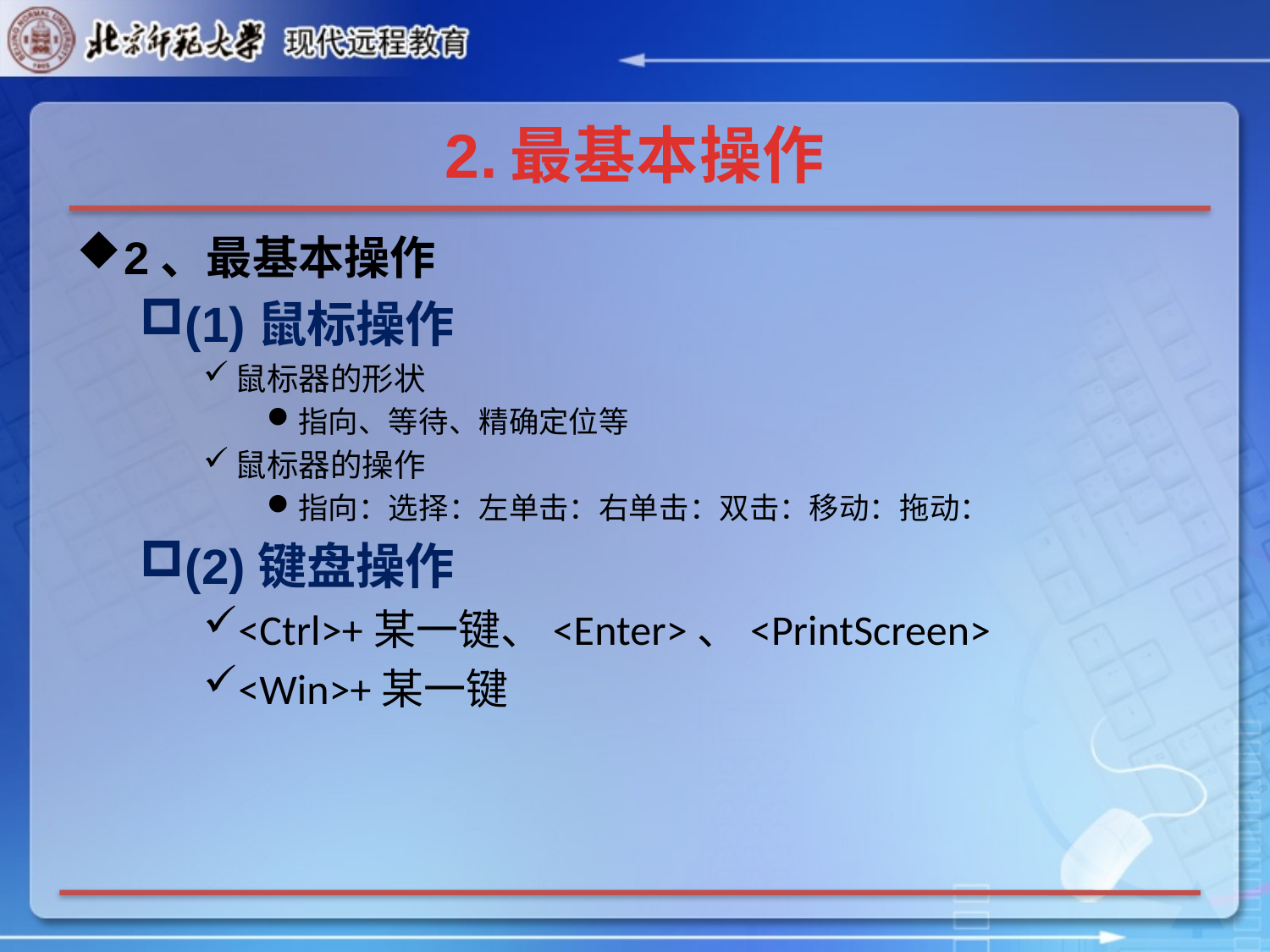

# 2.最基本操作
2、最基本操作
(1)鼠标操作
鼠标器的形状
指向、等待、精确定位等
鼠标器的操作
指向：选择：左单击：右单击：双击：移动：拖动：
(2)键盘操作
<Ctrl>+某一键、<Enter>、<PrintScreen>
<Win>+某一键